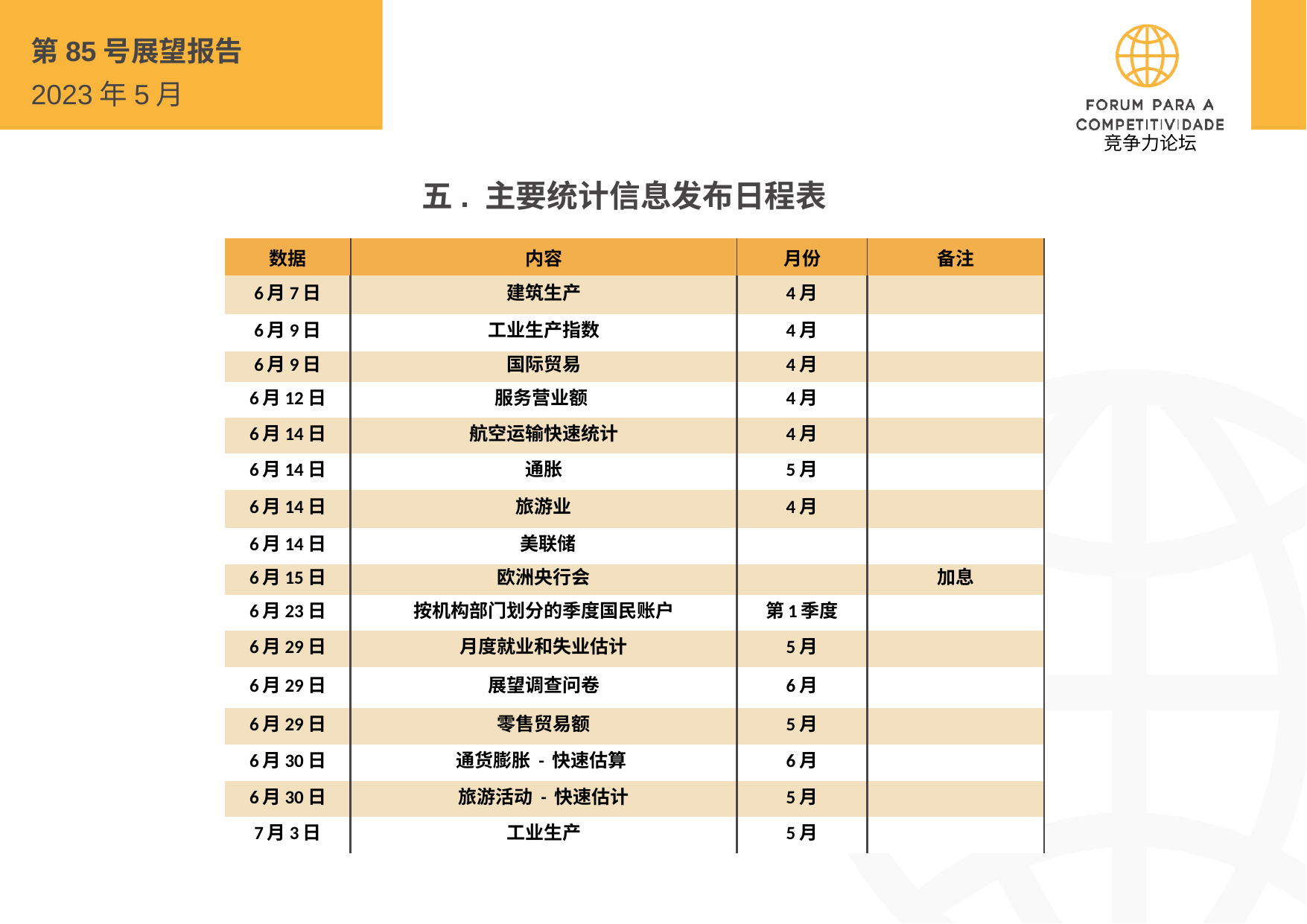

第85号展望报告
2023年5月
   竞争力论坛
五. 主要统计信息发布日程表
| 数据 | 内容 | 月份 | 备注 |
| --- | --- | --- | --- |
| 6月7日 | 建筑生产 | 4月 |  |
| 6月9日 | 工业生产指数 | 4月 |  |
| 6月9日 | 国际贸易 | 4月 |  |
| 6月12日 | 服务营业额 | 4月 |  |
| 6月14日 | 航空运输快速统计 | 4月 |  |
| 6月14日 | 通胀 | 5月 |  |
| 6月14日 | 旅游业 | 4月 |  |
| 6月14日 | 美联储 |  |  |
| 6月15日 | 欧洲央行会 |  | 加息 |
| 6月23日 | 按机构部门划分的季度国民账户 | 第1季度 |  |
| 6月29日 | 月度就业和失业估计 | 5月 |  |
| 6月29日 | 展望调查问卷 | 6月 |  |
| 6月29日 | 零售贸易额 | 5月 |  |
| 6月30日 | 通货膨胀 - 快速估算 | 6月 |  |
| 6月30日 | 旅游活动 - 快速估计 | 5月 |  |
| 7月3日 | 工业生产 | 5月 |  |